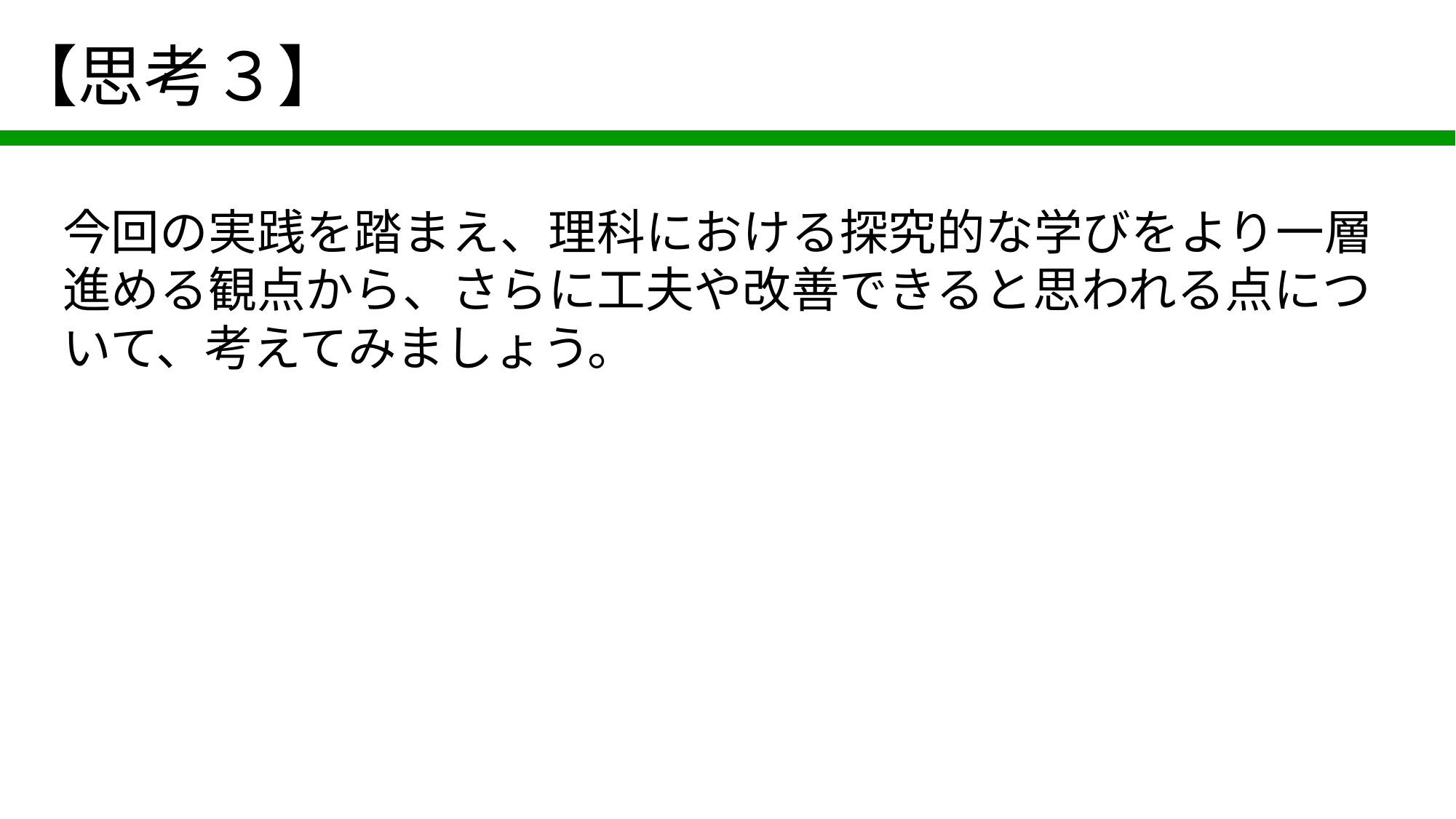

# 【思考３】
今回の実践を踏まえ、理科における探究的な学びをより一層進める観点から、さらに工夫や改善できると思われる点について、考えてみましょう。